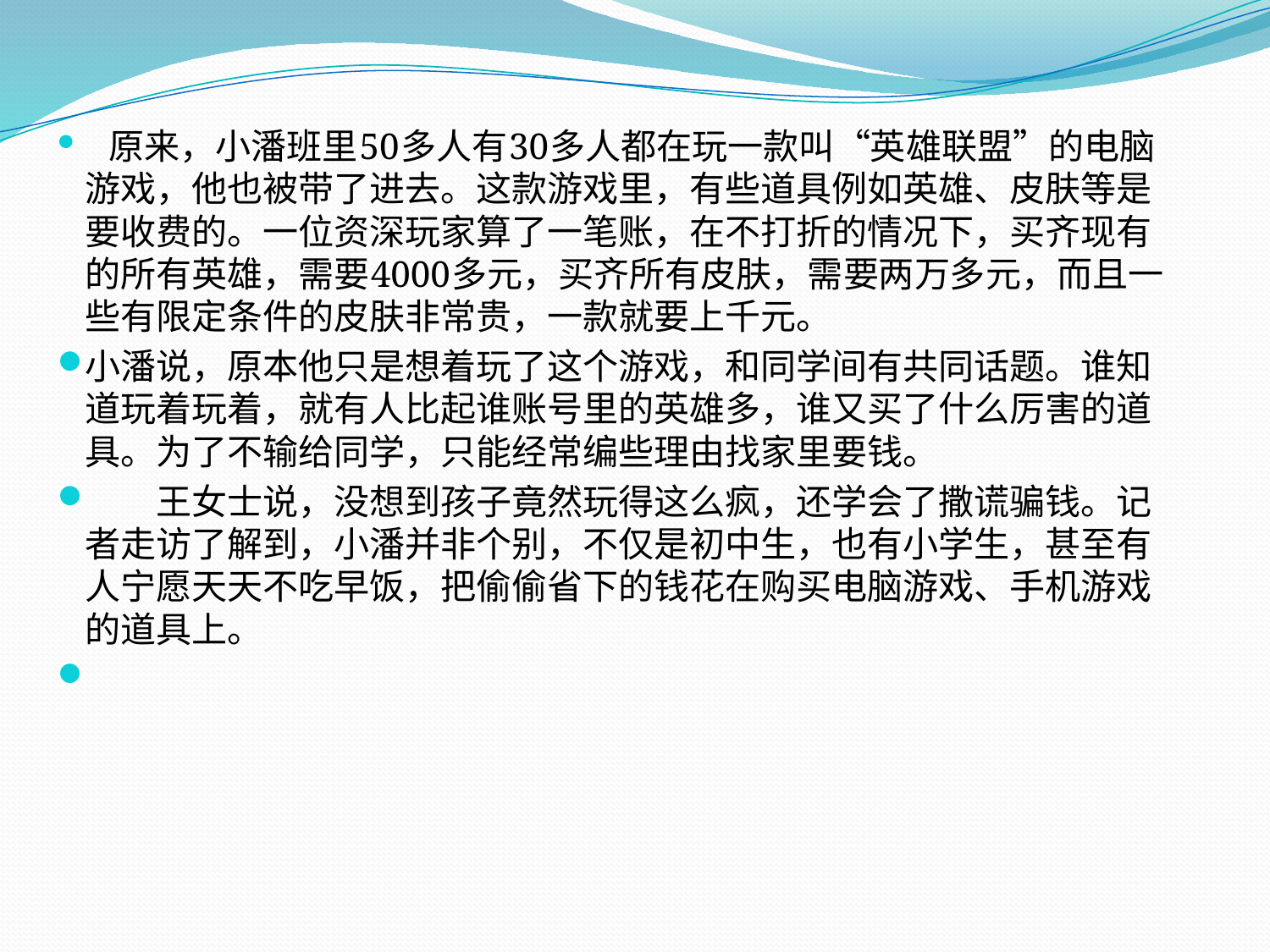

#
　原来，小潘班里50多人有30多人都在玩一款叫“英雄联盟”的电脑游戏，他也被带了进去。这款游戏里，有些道具例如英雄、皮肤等是要收费的。一位资深玩家算了一笔账，在不打折的情况下，买齐现有的所有英雄，需要4000多元，买齐所有皮肤，需要两万多元，而且一些有限定条件的皮肤非常贵，一款就要上千元。
小潘说，原本他只是想着玩了这个游戏，和同学间有共同话题。谁知道玩着玩着，就有人比起谁账号里的英雄多，谁又买了什么厉害的道具。为了不输给同学，只能经常编些理由找家里要钱。
　　王女士说，没想到孩子竟然玩得这么疯，还学会了撒谎骗钱。记者走访了解到，小潘并非个别，不仅是初中生，也有小学生，甚至有人宁愿天天不吃早饭，把偷偷省下的钱花在购买电脑游戏、手机游戏的道具上。